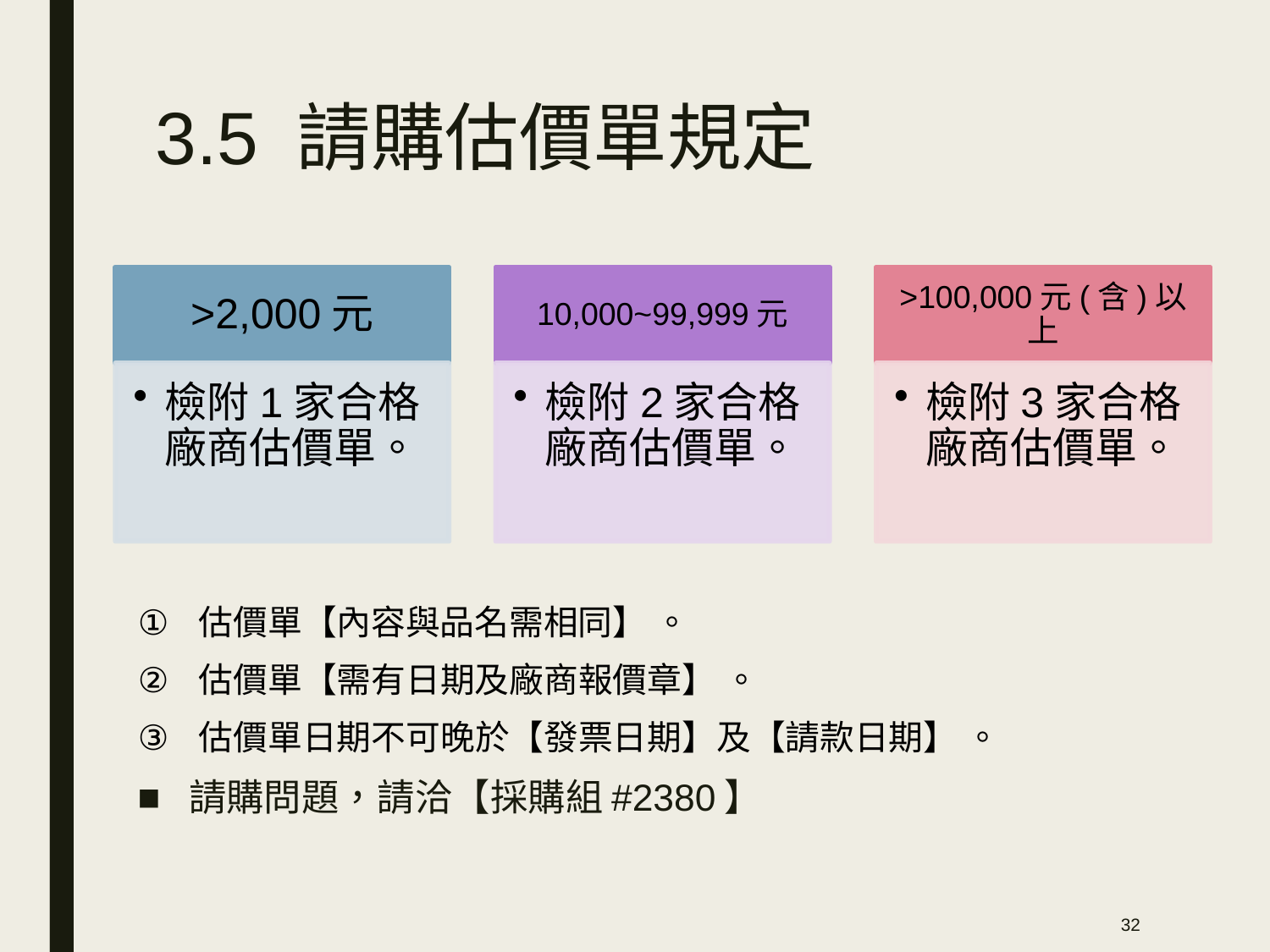

# 3.5 請購估價單規定
>2,000元
檢附1家合格廠商估價單。
10,000~99,999元
檢附2家合格廠商估價單。
>100,000元(含)以上
檢附3家合格廠商估價單。
估價單【內容與品名需相同】 。
估價單【需有日期及廠商報價章】 。
估價單日期不可晚於【發票日期】及【請款日期】 。
請購問題，請洽【採購組#2380】
32